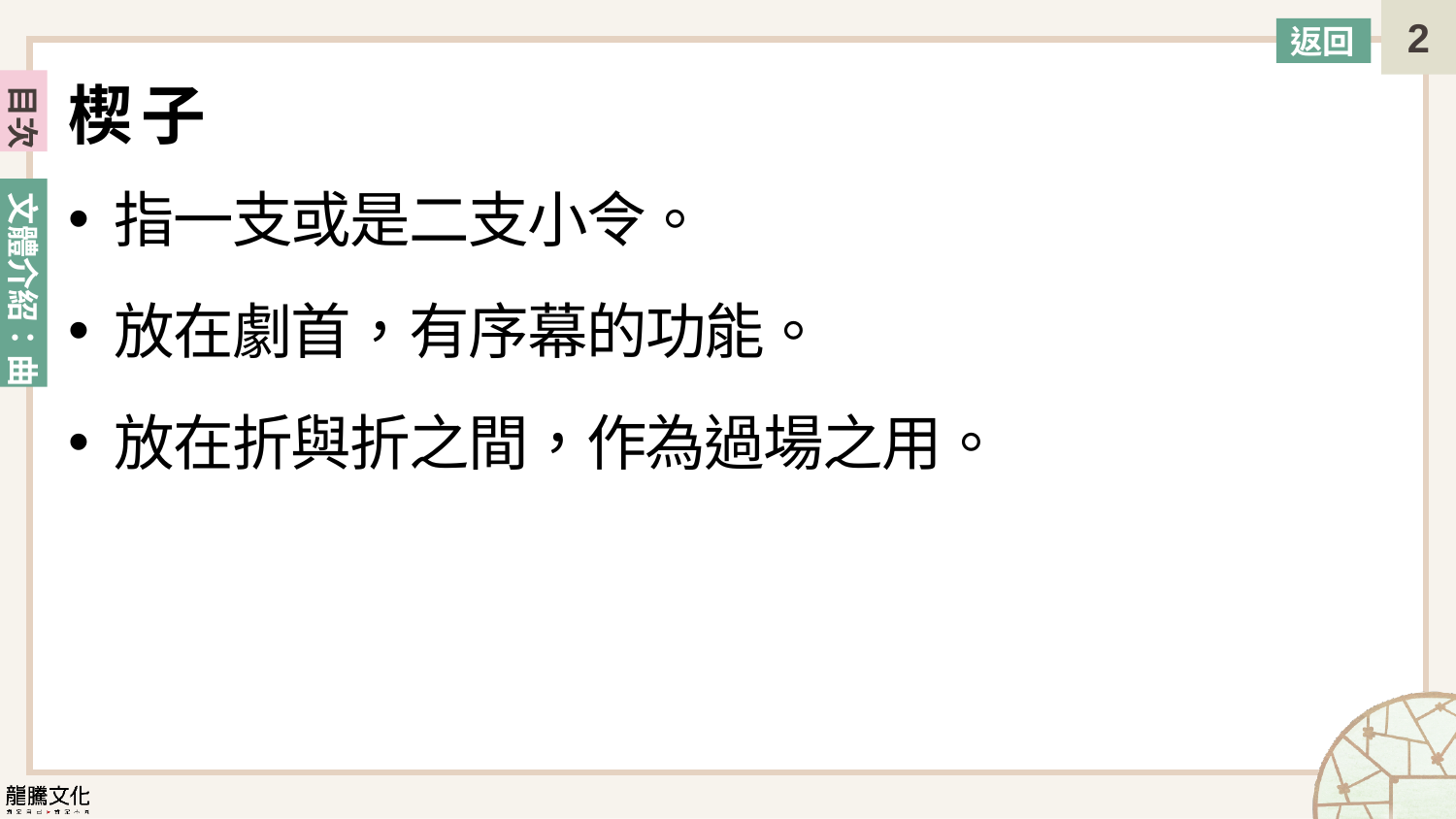

返回
楔子
指一支或是二支小令。
放在劇首，有序幕的功能。
放在折與折之間，作為過場之用。